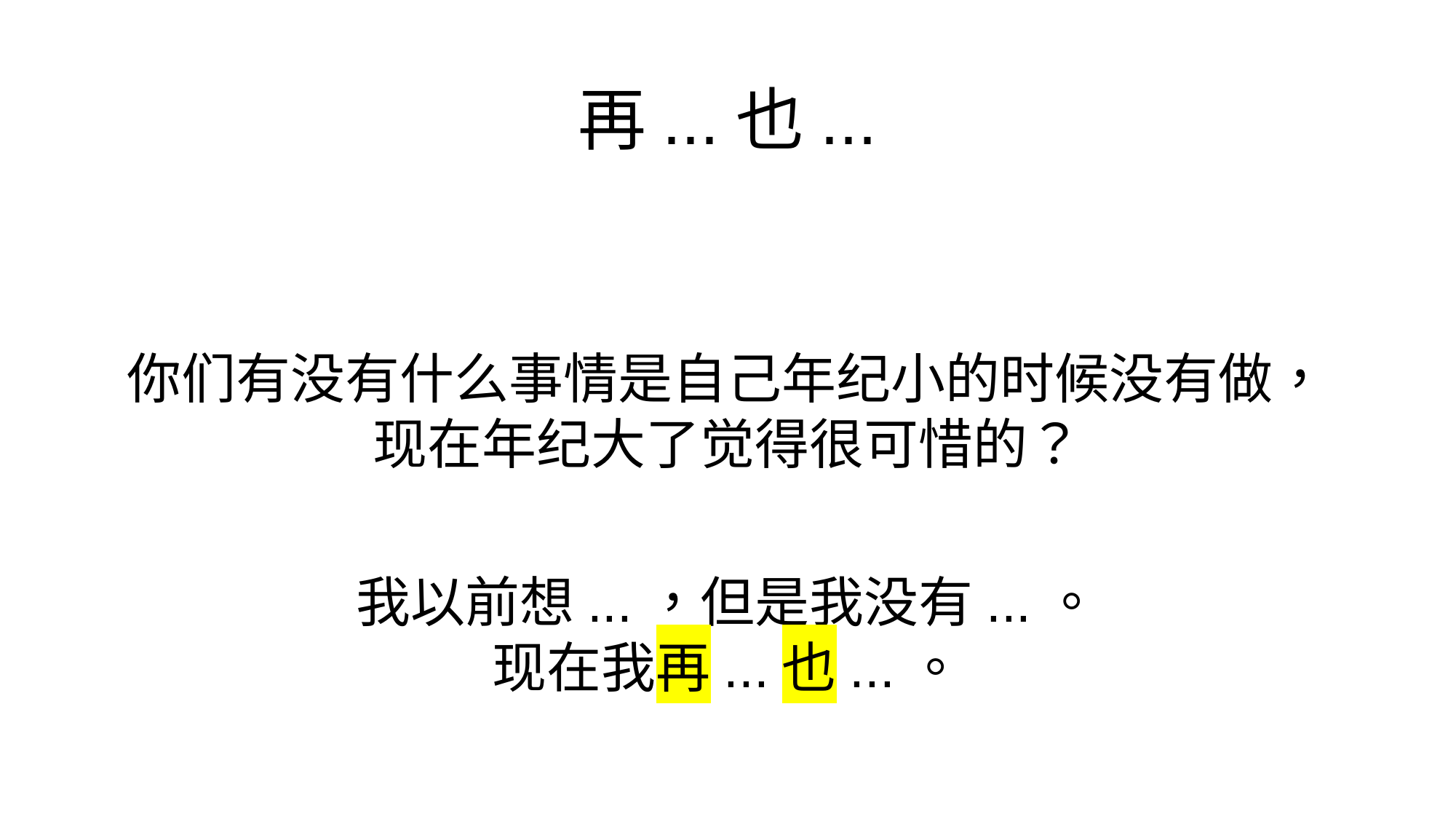

# 再...也...
你们有没有什么事情是自己年纪小的时候没有做，现在年纪大了觉得很可惜的？
我以前想...，但是我没有...。
现在我再...也...。